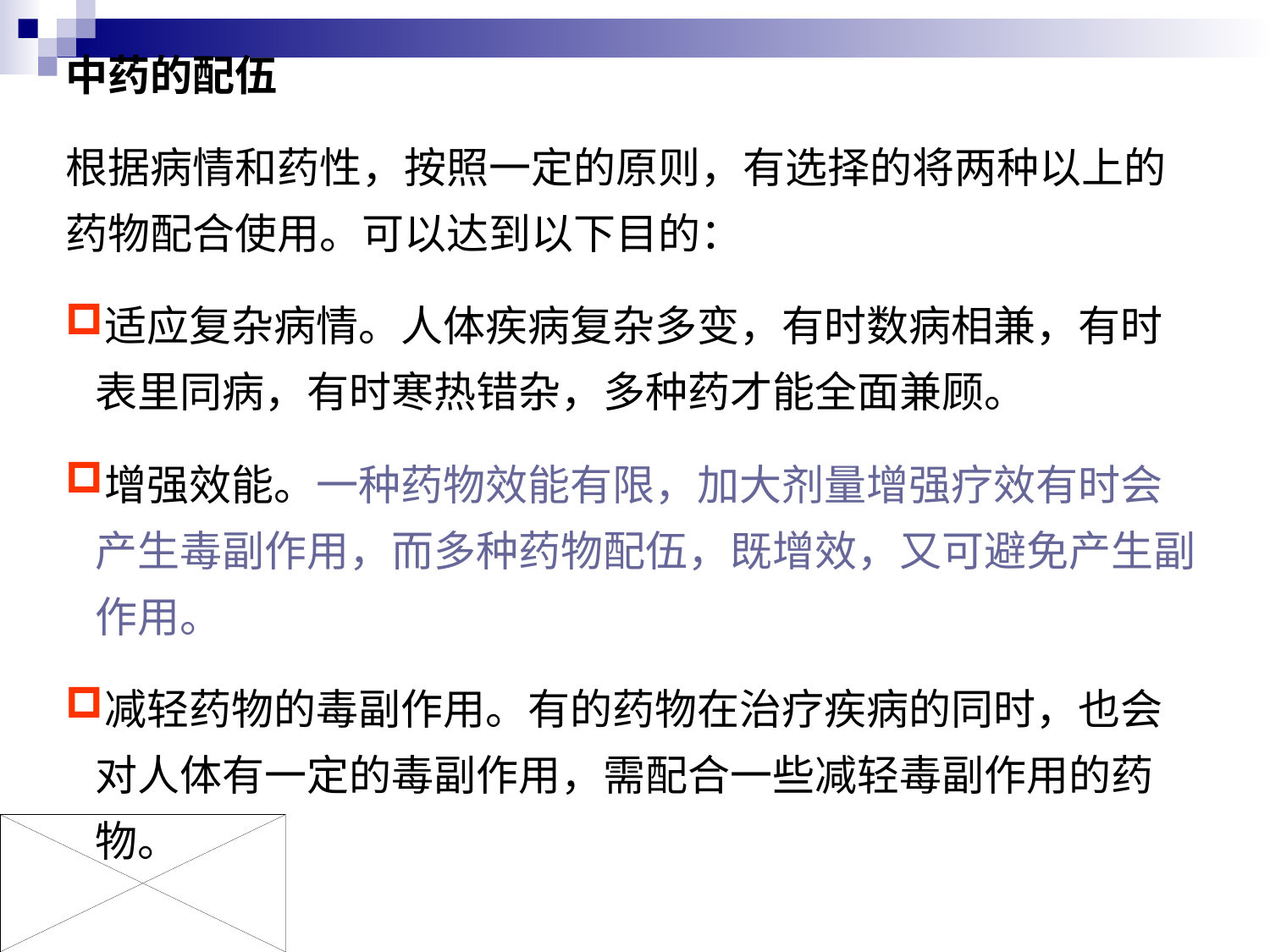

中药的配伍
根据病情和药性，按照一定的原则，有选择的将两种以上的药物配合使用。可以达到以下目的：
适应复杂病情。人体疾病复杂多变，有时数病相兼，有时表里同病，有时寒热错杂，多种药才能全面兼顾。
增强效能。一种药物效能有限，加大剂量增强疗效有时会产生毒副作用，而多种药物配伍，既增效，又可避免产生副作用。
减轻药物的毒副作用。有的药物在治疗疾病的同时，也会对人体有一定的毒副作用，需配合一些减轻毒副作用的药物。